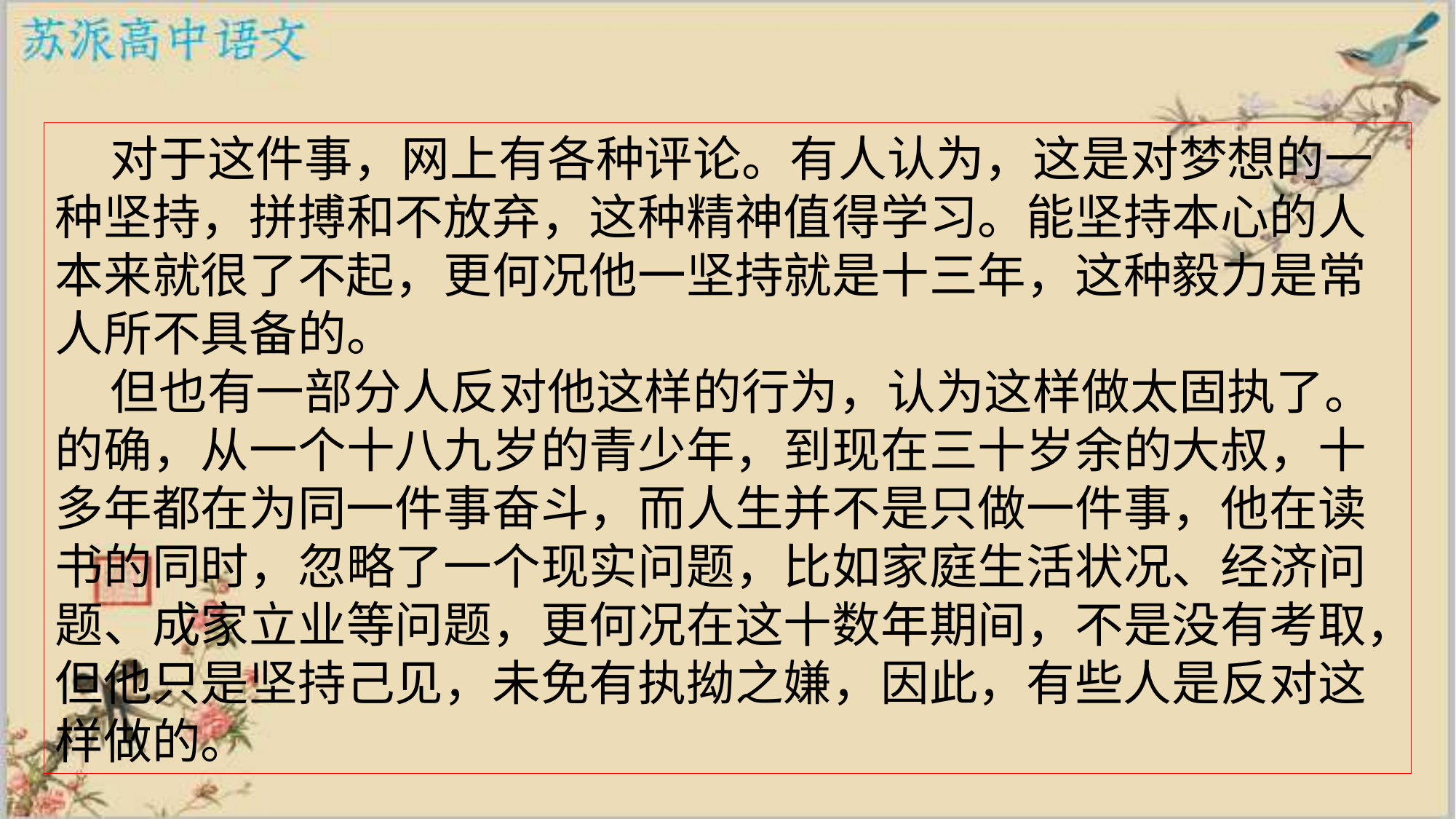

对于这件事，网上有各种评论。有人认为，这是对梦想的一种坚持，拼搏和不放弃，这种精神值得学习。能坚持本心的人本来就很了不起，更何况他一坚持就是十三年，这种毅力是常人所不具备的。
    但也有一部分人反对他这样的行为，认为这样做太固执了。的确，从一个十八九岁的青少年，到现在三十岁余的大叔，十多年都在为同一件事奋斗，而人生并不是只做一件事，他在读书的同时，忽略了一个现实问题，比如家庭生活状况、经济问题、成家立业等问题，更何况在这十数年期间，不是没有考取，但他只是坚持己见，未免有执拗之嫌，因此，有些人是反对这样做的。